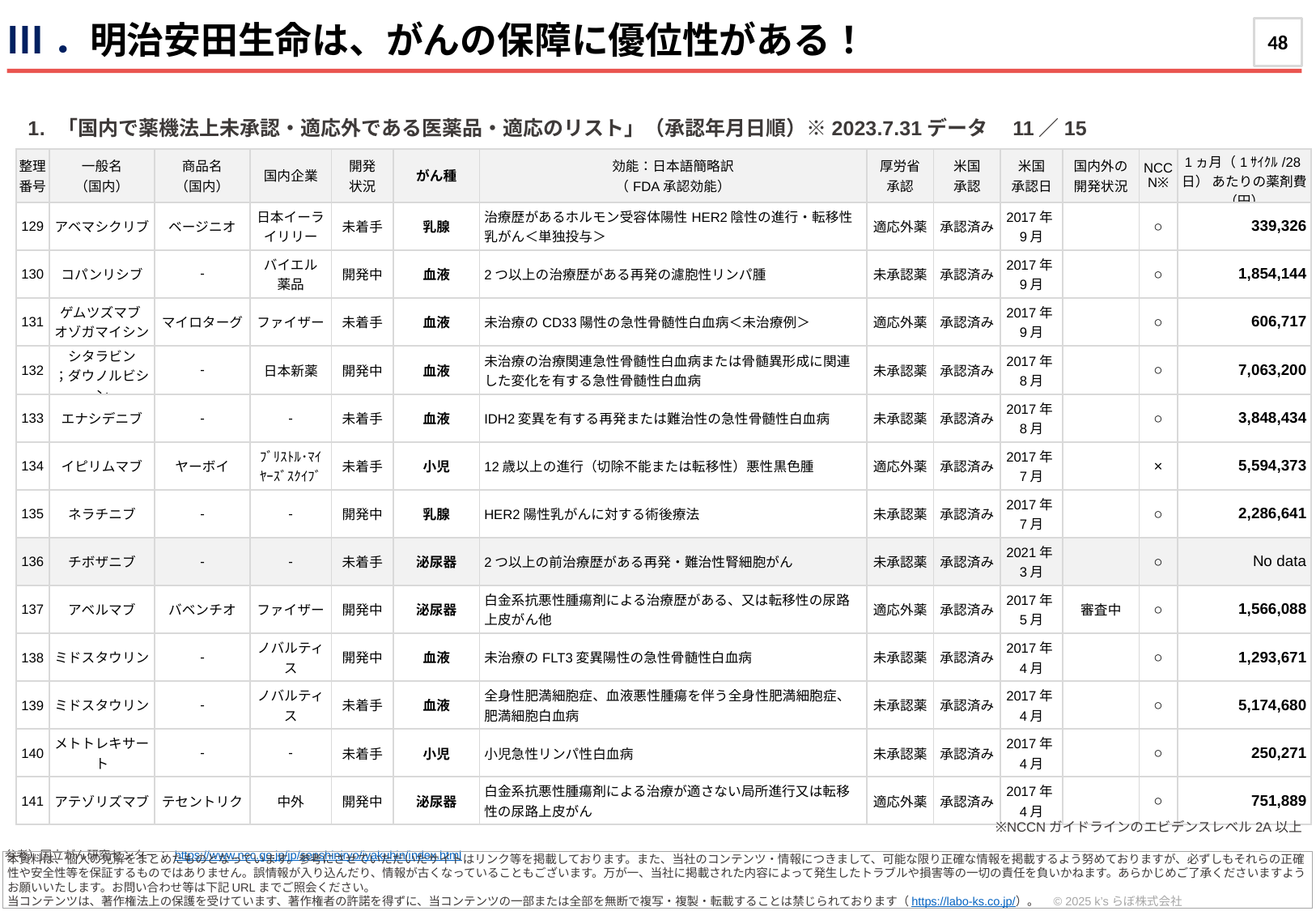

Ⅰ．3月の行き先や活動のヒント
Ⅲ．明治安田生命は、がんの保障に優位性がある！
48
「国内で薬機法上未承認・適応外である医薬品・適応のリスト」（承認年月日順）※2023.7.31データ　11／15
| 整理 番号 | 一般名 （国内） | 商品名 （国内） | 国内企業 | 開発 状況 | がん種 | 効能：日本語簡略訳 （FDA承認効能） | 厚労省 承認 | 米国 承認 | 米国 承認日 | 国内外の 開発状況 | NCCN※ | 1ヵ月（1ｻｲｸﾙ/28日） あたりの薬剤費（円） |
| --- | --- | --- | --- | --- | --- | --- | --- | --- | --- | --- | --- | --- |
| 129 | アベマシクリブ | ベージニオ | 日本イーライリリー | 未着手 | 乳腺 | 治療歴があるホルモン受容体陽性HER2陰性の進行・転移性乳がん＜単独投与＞ | 適応外薬 | 承認済み | 2017年9月 |  | ○ | 339,326 |
| 130 | コパンリシブ | - | バイエル 薬品 | 開発中 | 血液 | 2つ以上の治療歴がある再発の濾胞性リンパ腫 | 未承認薬 | 承認済み | 2017年9月 |  | ○ | 1,854,144 |
| 131 | ゲムツズマブ オゾガマイシン | マイロターグ | ファイザー | 未着手 | 血液 | 未治療のCD33陽性の急性骨髄性白血病＜未治療例＞ | 適応外薬 | 承認済み | 2017年9月 |  | ○ | 606,717 |
| 132 | シタラビン ；ダウノルビシン | - | 日本新薬 | 開発中 | 血液 | 未治療の治療関連急性骨髄性白血病または骨髄異形成に関連した変化を有する急性骨髄性白血病 | 未承認薬 | 承認済み | 2017年8月 |  | ○ | 7,063,200 |
| 133 | エナシデニブ | - | - | 未着手 | 血液 | IDH2変異を有する再発または難治性の急性骨髄性白血病 | 未承認薬 | 承認済み | 2017年8月 |  | ○ | 3,848,434 |
| 134 | イピリムマブ | ヤーボイ | ﾌﾞﾘｽﾄﾙ･ﾏｲﾔｰｽﾞｽｸｲﾌﾞ | 未着手 | 小児 | 12歳以上の進行（切除不能または転移性）悪性黒色腫 | 適応外薬 | 承認済み | 2017年7月 |  | × | 5,594,373 |
| 135 | ネラチニブ | - | - | 開発中 | 乳腺 | HER2陽性乳がんに対する術後療法 | 未承認薬 | 承認済み | 2017年7月 |  | ○ | 2,286,641 |
| 136 | チボザニブ | - | - | 未着手 | 泌尿器 | 2つ以上の前治療歴がある再発・難治性腎細胞がん | 未承認薬 | 承認済み | 2021年3月 |  | ○ | No data |
| 137 | アベルマブ | バベンチオ | ファイザー | 開発中 | 泌尿器 | 白金系抗悪性腫瘍剤による治療歴がある、又は転移性の尿路上皮がん他 | 適応外薬 | 承認済み | 2017年5月 | 審査中 | ○ | 1,566,088 |
| 138 | ミドスタウリン | - | ノバルティス | 開発中 | 血液 | 未治療のFLT3変異陽性の急性骨髄性白血病 | 未承認薬 | 承認済み | 2017年4月 |  | ○ | 1,293,671 |
| 139 | ミドスタウリン | - | ノバルティス | 未着手 | 血液 | 全身性肥満細胞症、血液悪性腫瘍を伴う全身性肥満細胞症、肥満細胞白血病 | 未承認薬 | 承認済み | 2017年4月 |  | ○ | 5,174,680 |
| 140 | メトトレキサート | - | - | 未着手 | 小児 | 小児急性リンパ性白血病 | 未承認薬 | 承認済み | 2017年4月 |  | ○ | 250,271 |
| 141 | アテゾリズマブ | テセントリク | 中外 | 開発中 | 泌尿器 | 白金系抗悪性腫瘍剤による治療が適さない局所進行又は転移性の尿路上皮がん | 適応外薬 | 承認済み | 2017年4月 |  | ○ | 751,889 |
※NCCNガイドラインのエビデンスレベル2A以上
参考）国立がん研究センター： https://www.ncc.go.jp/jp/senshiniryo/iyakuhin/index.html

本資料は、個人の見解をまとめたものとなっています。参考にさせていただいたサイトはリンク等を掲載しております。また、当社のコンテンツ・情報につきまして、可能な限り正確な情報を掲載するよう努めておりますが、必ずしもそれらの正確性や安全性等を保証するものではありません。誤情報が入り込んだり、情報が古くなっていることもございます。万が一、当社に掲載された内容によって発生したトラブルや損害等の一切の責任を負いかねます。あらかじめご了承くださいますようお願いいたします。お問い合わせ等は下記URLまでご照会ください。
当コンテンツは、著作権法上の保護を受けています、著作権者の許諾を得ずに、当コンテンツの一部または全部を無断で複写・複製・転載することは禁じられております（https://labo-ks.co.jp/）。　© 2025 k’sらぼ株式会社